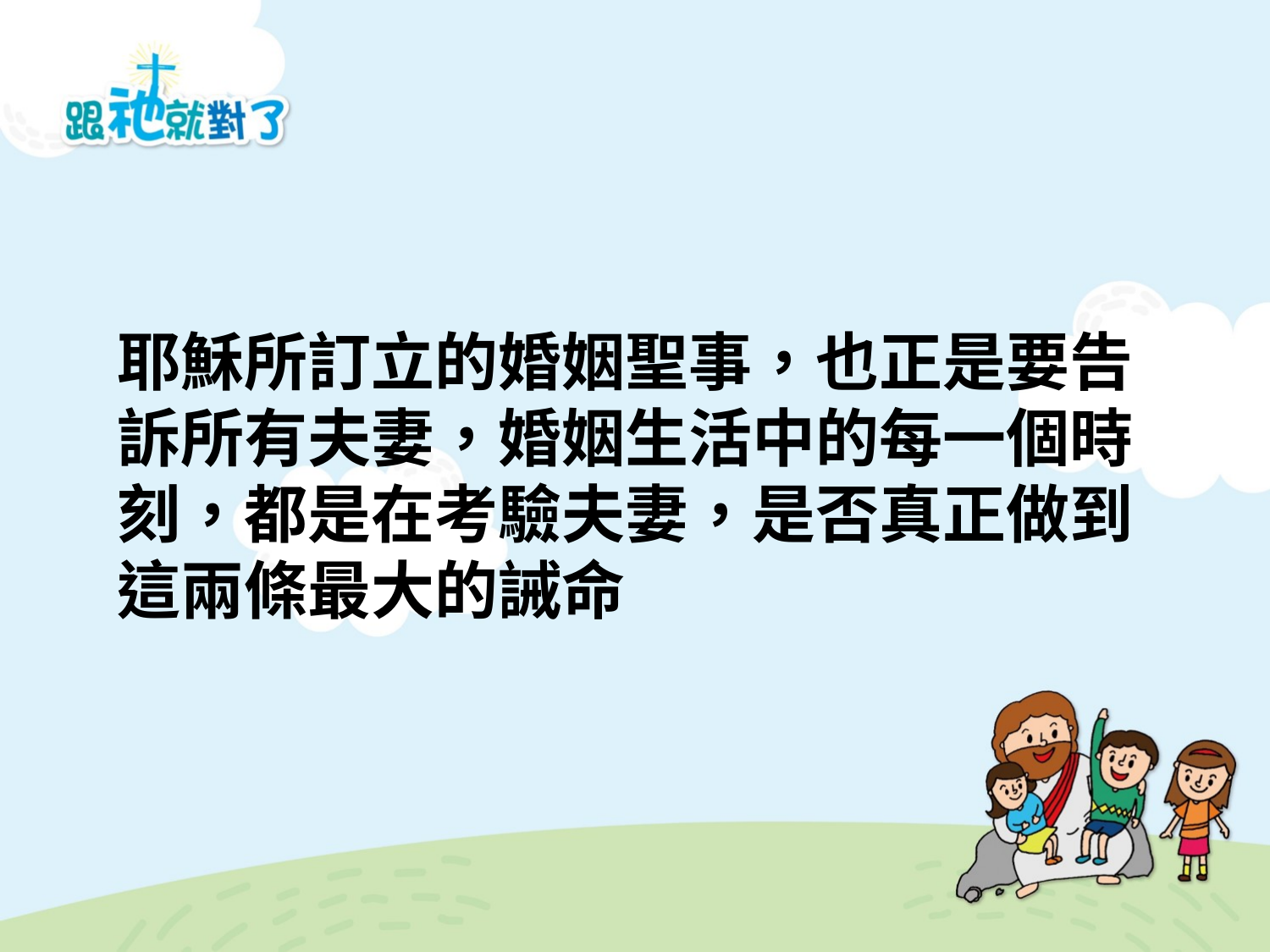

耶穌所訂立的婚姻聖事，也正是要告訴所有夫妻，婚姻生活中的每一個時刻，都是在考驗夫妻，是否真正做到這兩條最大的誡命